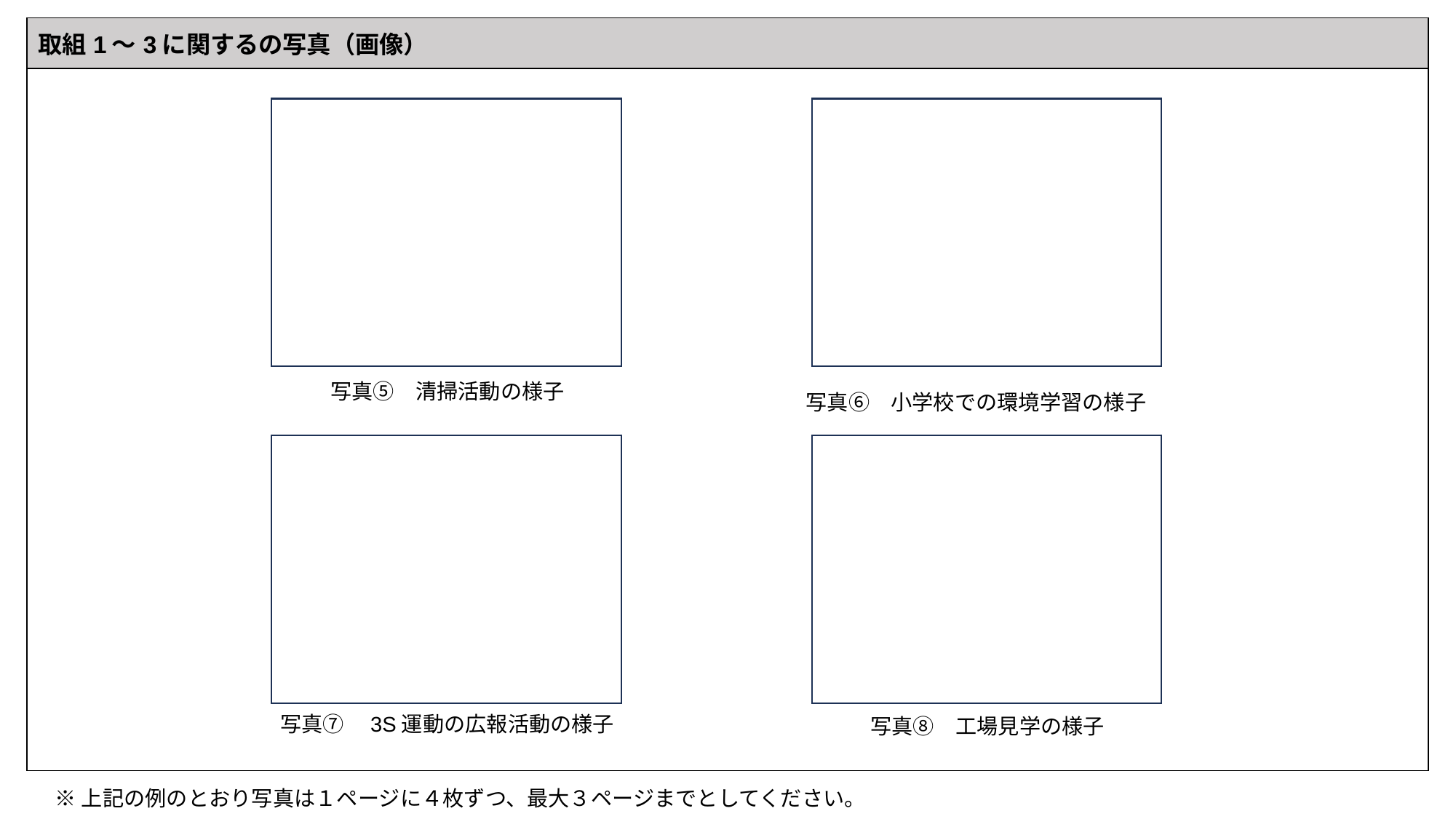

| 取組1～3に関するの写真（画像） |
| --- |
|  |

写真⑤　清掃活動の様子
写真⑥　小学校での環境学習の様子

写真⑦　3S運動の広報活動の様子
写真⑧　工場見学の様子
※上記の例のとおり写真は１ページに４枚ずつ、最大３ページまでとしてください。